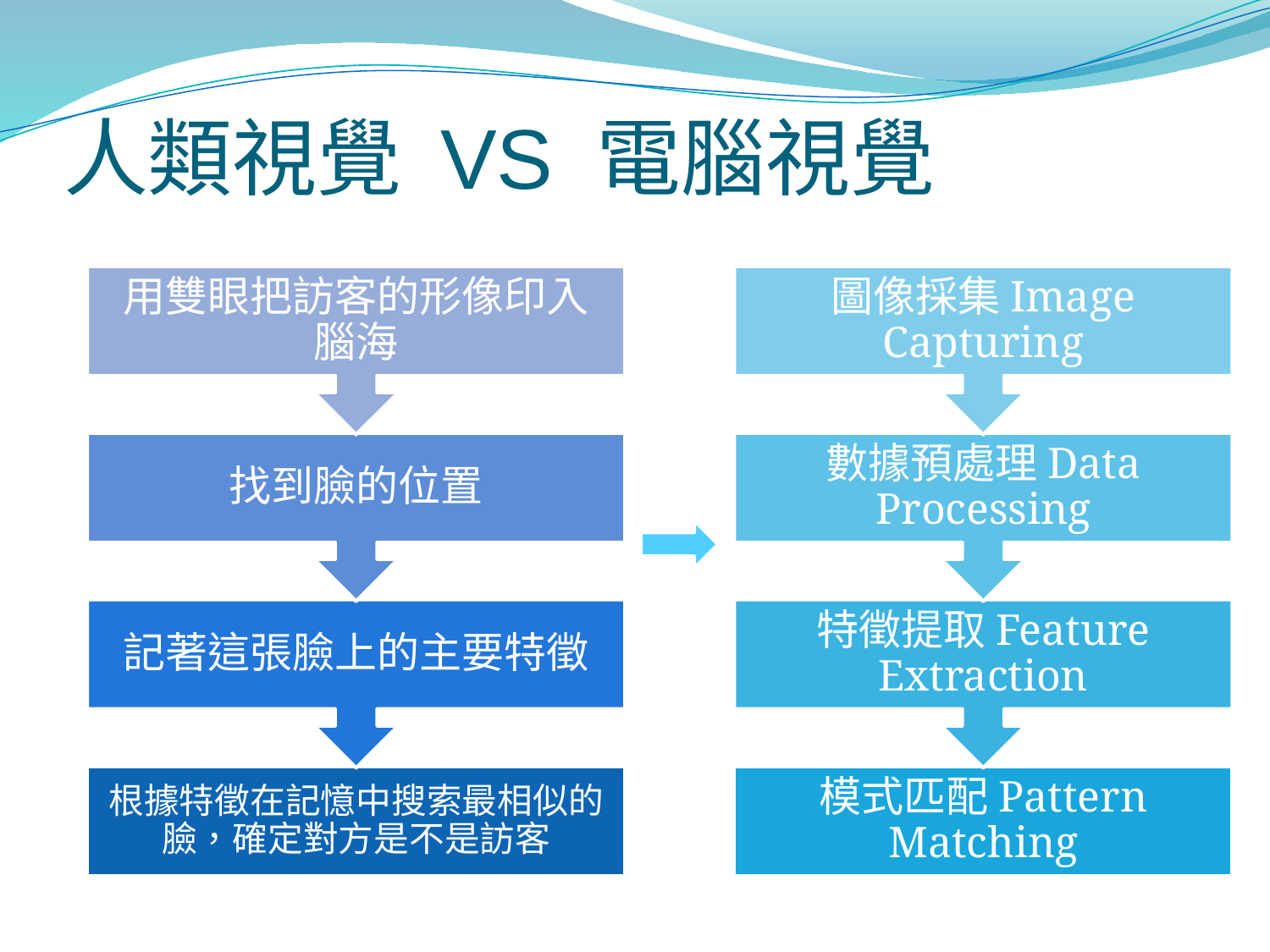

# 人類視覺 VS 電腦視覺
根據特徵在記憶中搜索最相似的臉，確定對方是不是訪客​
記著這張臉上的主要特徵​
找到臉的位置​
用雙眼把訪客的形像印入腦海
模式匹配Pattern Matching
特徵提取Feature Extraction
數據預處理Data Processing
圖像採集Image Capturing